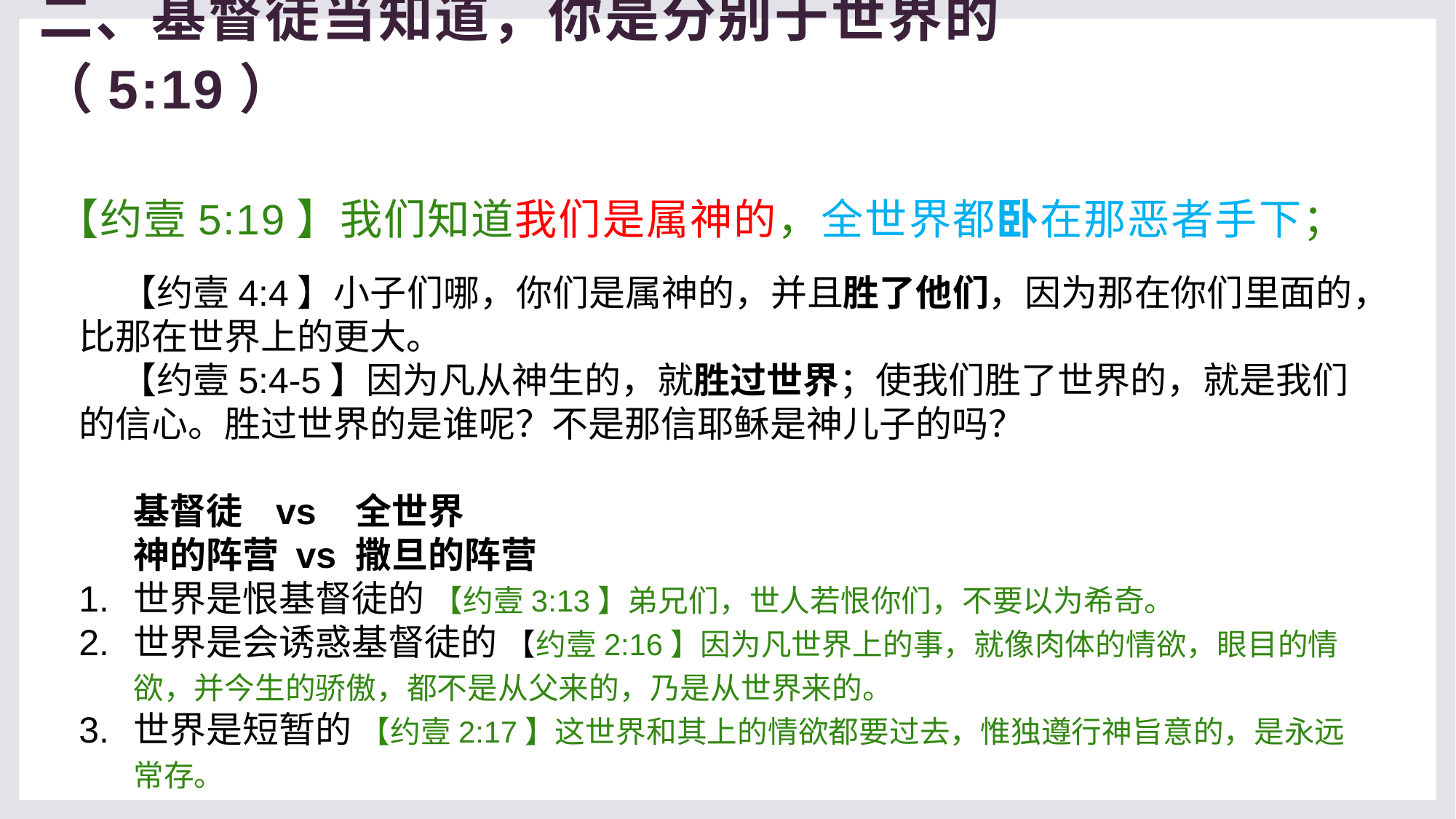

# 二、基督徒当知道，你是分别于世界的（5:19）
【约壹5:19】我们知道我们是属神的，全世界都卧在那恶者手下；
    【约壹4:4】小子们哪，你们是属神的，并且胜了他们，因为那在你们里面的，比那在世界上的更大。
    【约壹5:4-5】因为凡从神生的，就胜过世界；使我们胜了世界的，就是我们的信心。胜过世界的是谁呢？不是那信耶稣是神儿子的吗？

基督徒   vs   全世界
神的阵营 vs 撒旦的阵营
世界是恨基督徒的 【约壹3:13】弟兄们，世人若恨你们，不要以为希奇。
世界是会诱惑基督徒的 【约壹2:16】因为凡世界上的事，就像肉体的情欲，眼目的情欲，并今生的骄傲，都不是从父来的，乃是从世界来的。
世界是短暂的 【约壹2:17】这世界和其上的情欲都要过去，惟独遵行神旨意的，是永远常存。